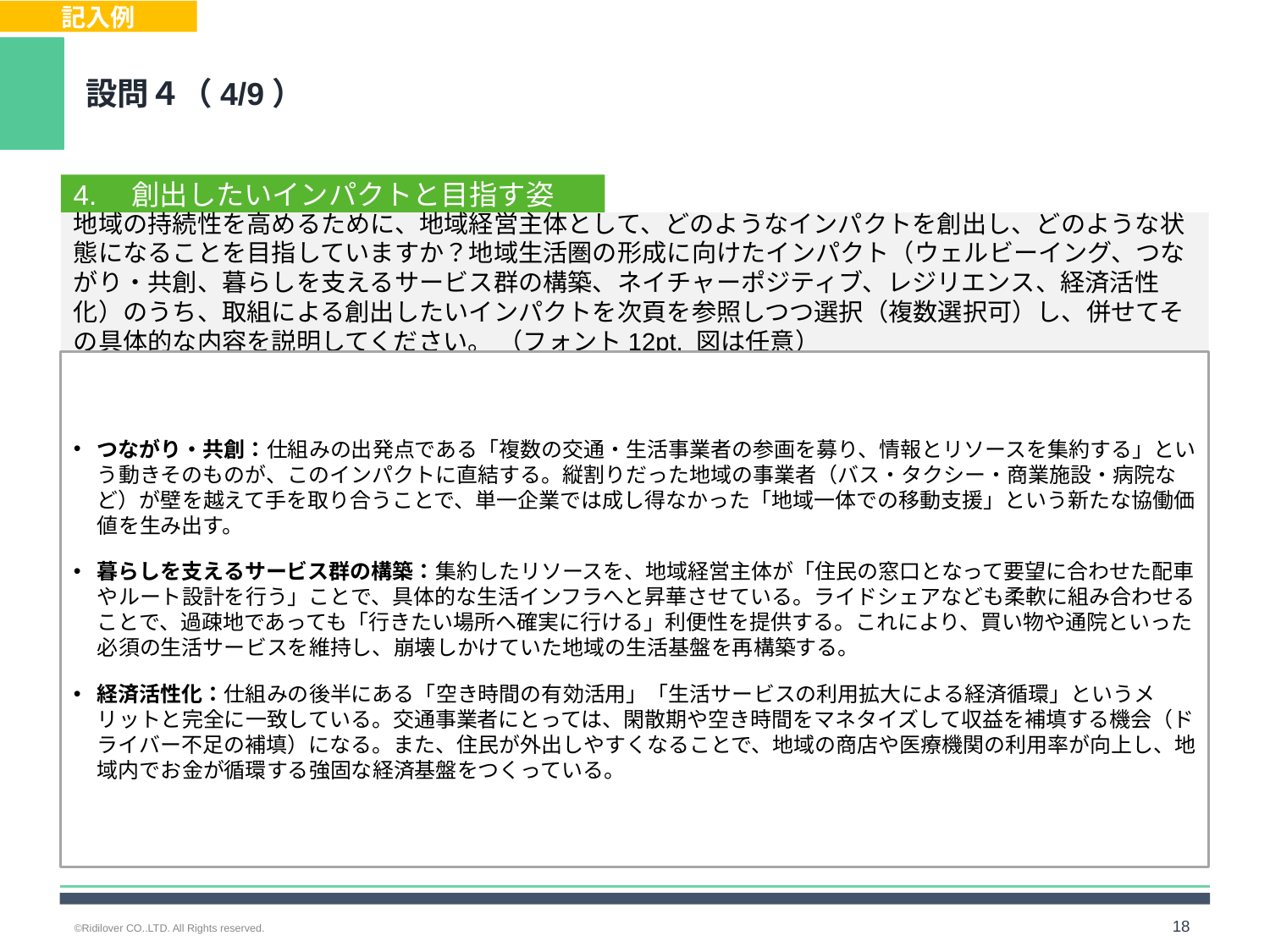

記入例
設問４（4/9）

4.　創出したいインパクトと目指す姿
地域の持続性を高めるために、地域経営主体として、どのようなインパクトを創出し、どのような状態になることを目指していますか？地域生活圏の形成に向けたインパクト（ウェルビーイング、つながり・共創、暮らしを支えるサービス群の構築、ネイチャーポジティブ、レジリエンス、経済活性化）のうち、取組による創出したいインパクトを次頁を参照しつつ選択（複数選択可）し、併せてその具体的な内容を説明してください。 （フォント12pt, 図は任意）
つながり・共創：仕組みの出発点である「複数の交通・生活事業者の参画を募り、情報とリソースを集約する」という動きそのものが、このインパクトに直結する。縦割りだった地域の事業者（バス・タクシー・商業施設・病院など）が壁を越えて手を取り合うことで、単一企業では成し得なかった「地域一体での移動支援」という新たな協働価値を生み出す。
暮らしを支えるサービス群の構築：集約したリソースを、地域経営主体が「住民の窓口となって要望に合わせた配車やルート設計を行う」ことで、具体的な生活インフラへと昇華させている。ライドシェアなども柔軟に組み合わせることで、過疎地であっても「行きたい場所へ確実に行ける」利便性を提供する。これにより、買い物や通院といった必須の生活サービスを維持し、崩壊しかけていた地域の生活基盤を再構築する。
経済活性化：仕組みの後半にある「空き時間の有効活用」「生活サービスの利用拡大による経済循環」というメリットと完全に一致している。交通事業者にとっては、閑散期や空き時間をマネタイズして収益を補填する機会（ドライバー不足の補填）になる。また、住民が外出しやすくなることで、地域の商店や医療機関の利用率が向上し、地域内でお金が循環する強固な経済基盤をつくっている。